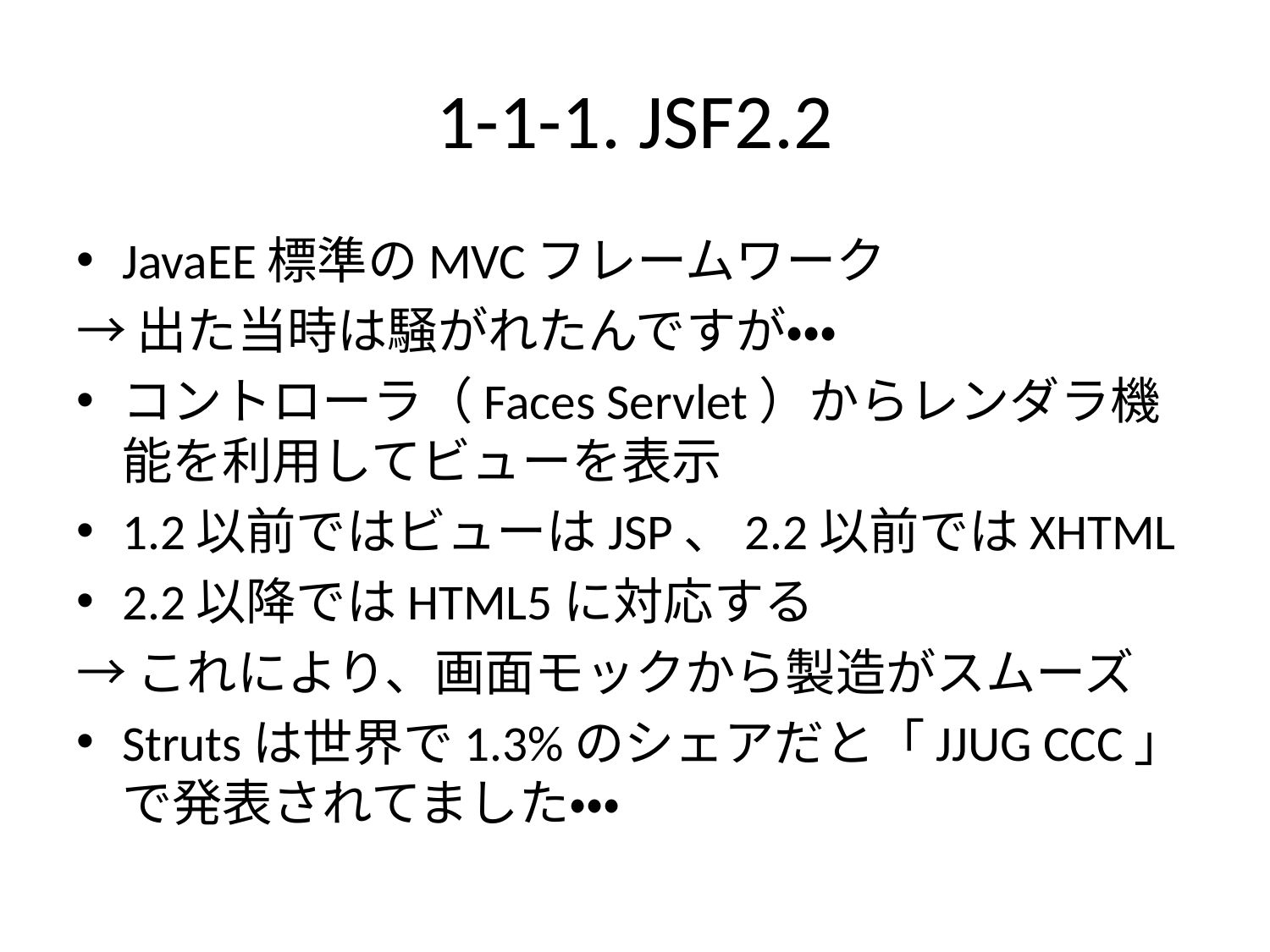

# 1-1-1. JSF2.2
JavaEE標準のMVCフレームワーク
→出た当時は騒がれたんですが・・・
コントローラ（Faces Servlet）からレンダラ機能を利用してビューを表示
1.2以前ではビューはJSP、2.2以前ではXHTML
2.2以降ではHTML5に対応する
→これにより、画面モックから製造がスムーズ
Strutsは世界で1.3%のシェアだと「JJUG CCC」で発表されてました・・・